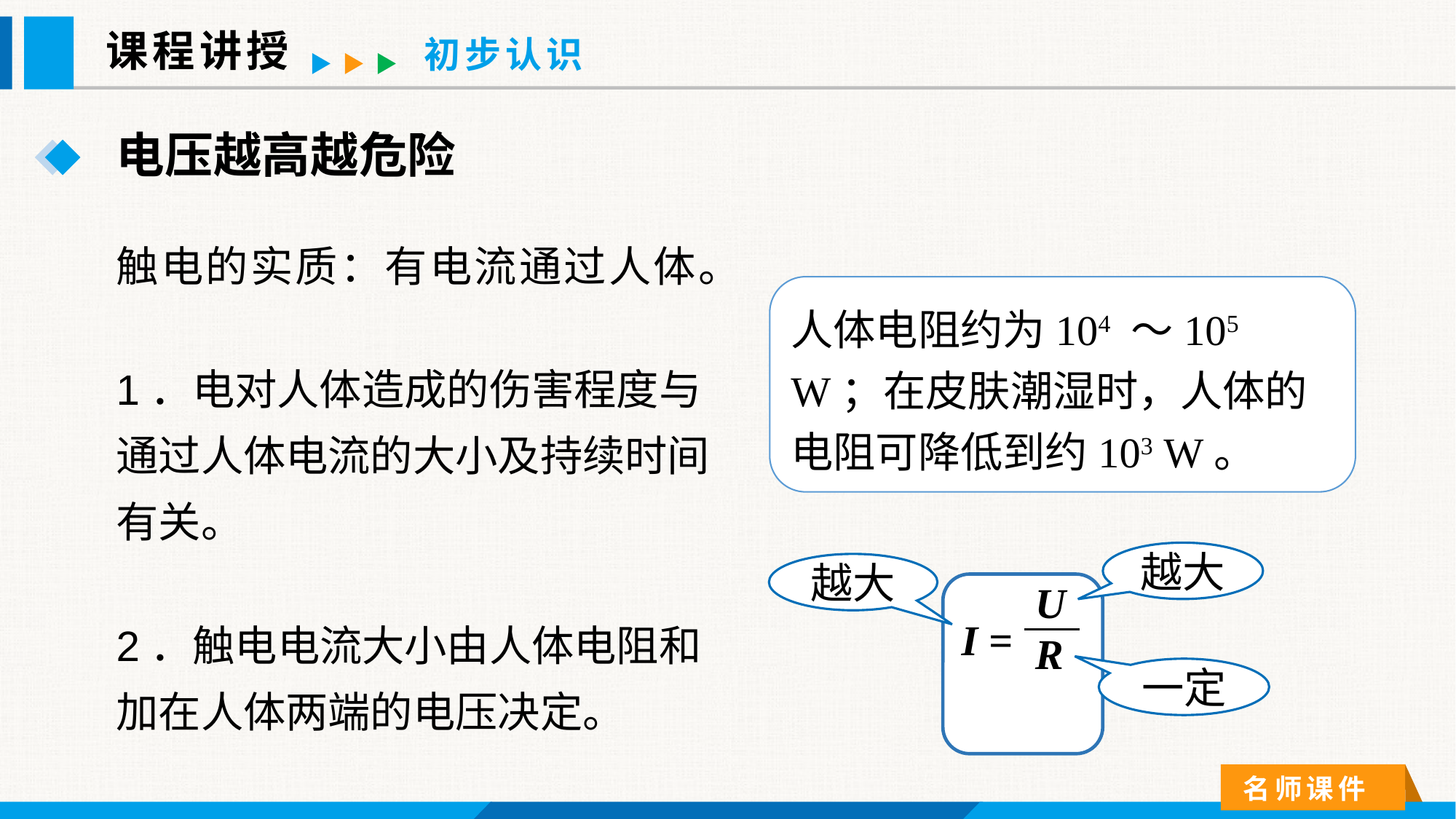

课程讲授
初步认识

电压越高越危险

触电的实质：有电流通过人体。
人体电阻约为104 ～105 W；在皮肤潮湿时，人体的电阻可降低到约103 W。
1．电对人体造成的伤害程度与通过人体电流的大小及持续时间有关。
越大
越大
U
R
I =
2．触电电流大小由人体电阻和加在人体两端的电压决定。
一定